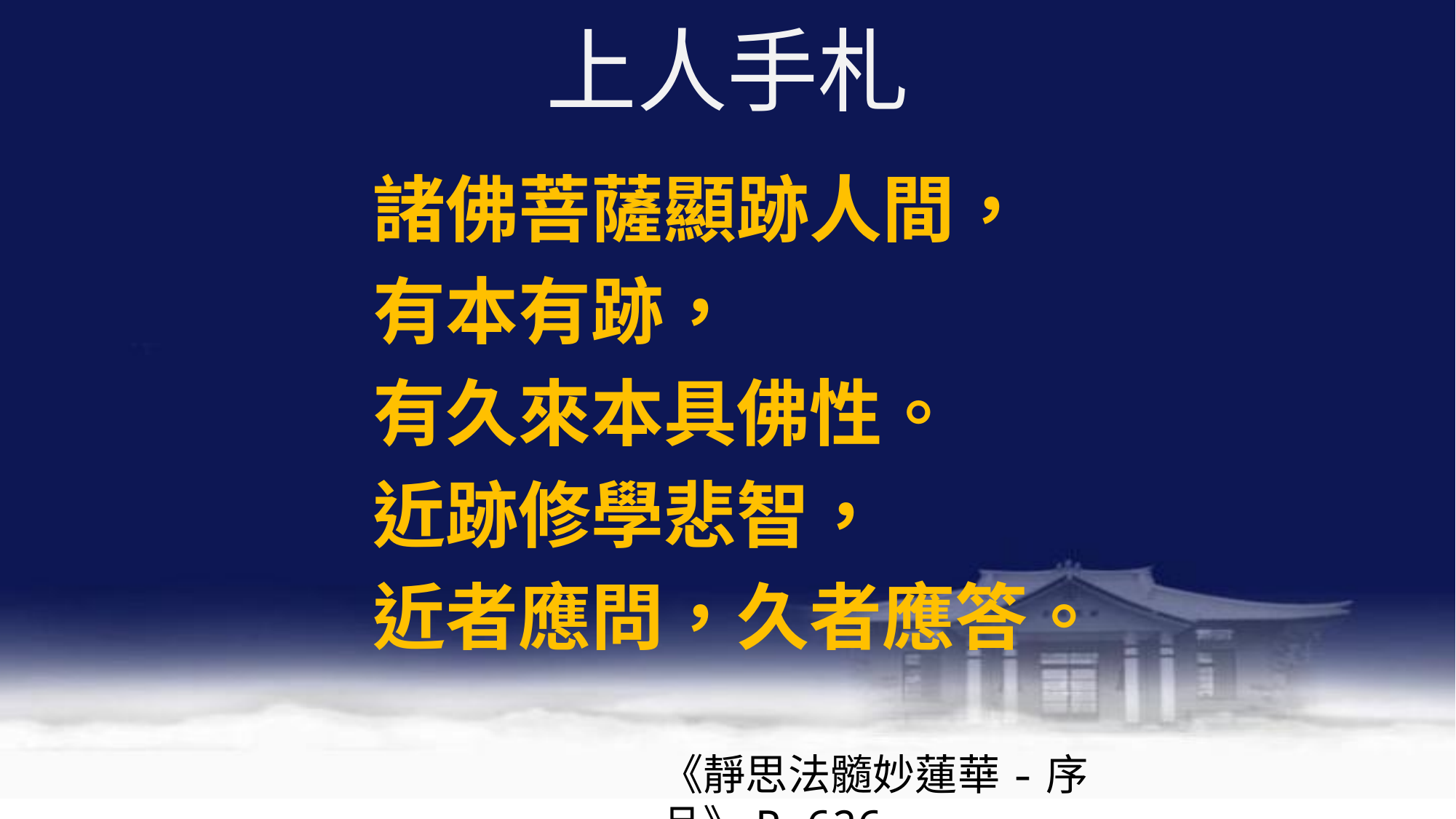

# 上人手札
諸佛菩薩顯跡人間，
有本有跡，
有久來本具佛性。
近跡修學悲智，
近者應問，久者應答。
《靜思法髓妙蓮華-序品》P.626